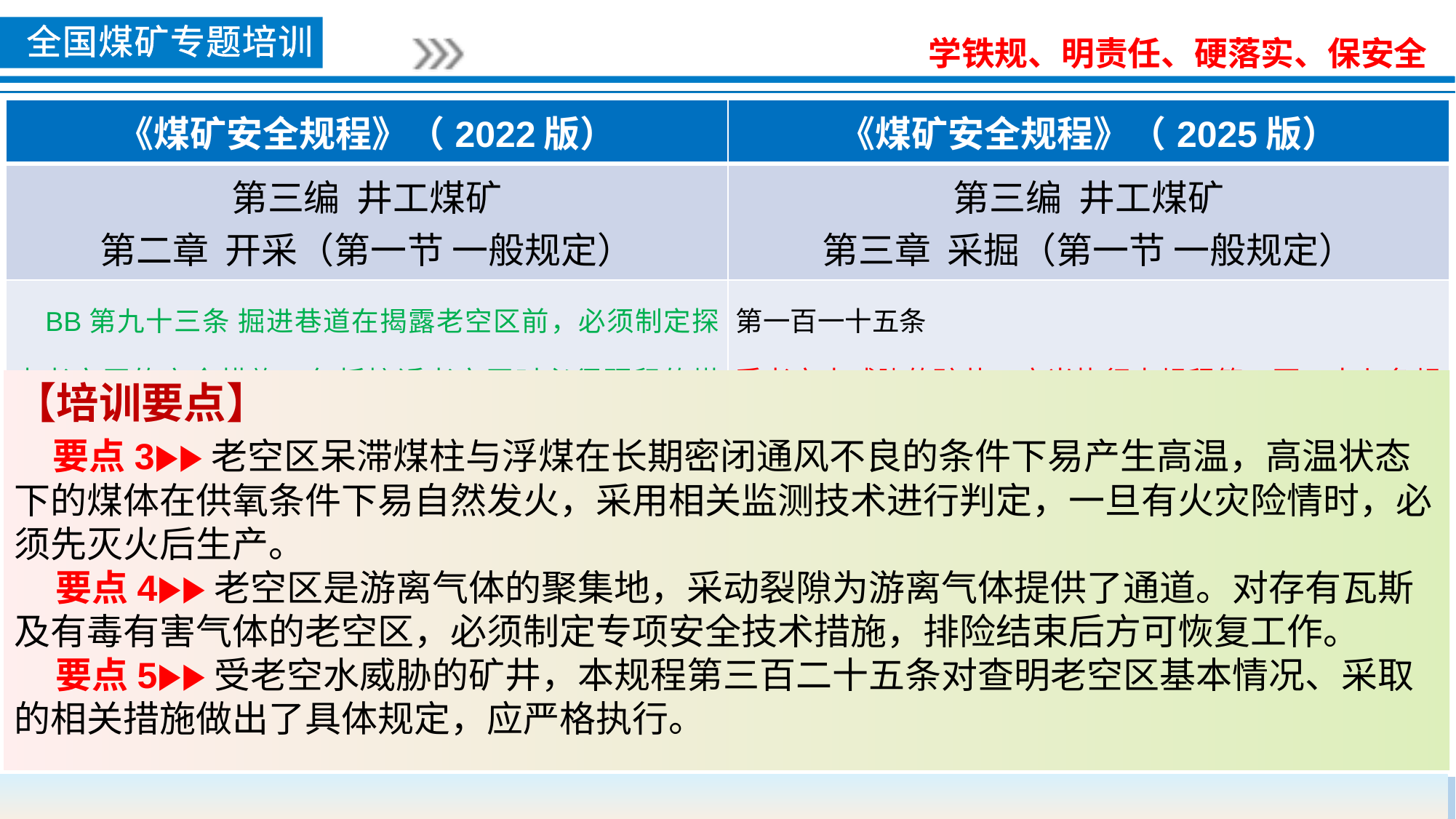

| 《煤矿安全规程》（2022版） | 《煤矿安全规程》（2025版） |
| --- | --- |
| 第三编 井工煤矿 第二章 开采（第一节 一般规定） | 第三编 井工煤矿 第三章 采掘（第一节 一般规定） |
| BB第九十三条 掘进巷道在揭露老空区前，必须制定探查老空区的安全措施，包括接近老空区时必须预留的煤（岩）柱厚度和探明水、火、瓦斯等内容。必须根据探明的情况采取措施，进行处理。 | 第一百一十五条 受老空水威胁的矿井，应当执行本规程第三百二十七条规定。 |
【培训要点】
   要点3▶▶老空区呆滞煤柱与浮煤在长期密闭通风不良的条件下易产生高温，高温状态下的煤体在供氧条件下易自然发火，采用相关监测技术进行判定，一旦有火灾险情时，必须先灭火后生产。
    要点4▶▶老空区是游离气体的聚集地，采动裂隙为游离气体提供了通道。对存有瓦斯及有毒有害气体的老空区，必须制定专项安全技术措施，排险结束后方可恢复工作。
    要点5▶▶受老空水威胁的矿井，本规程第三百二十五条对查明老空区基本情况、采取的相关措施做出了具体规定，应严格执行。